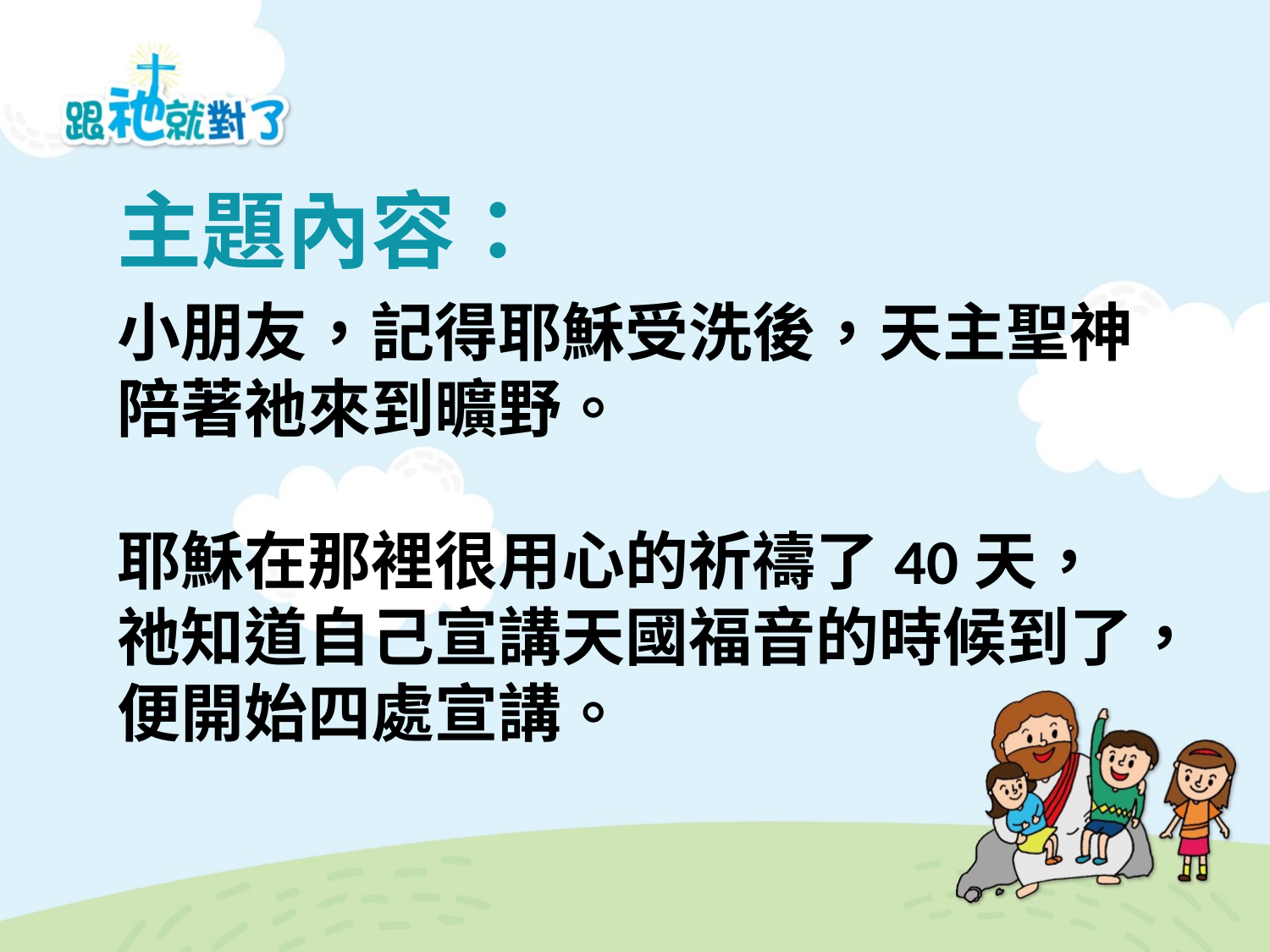

主題內容：
小朋友，記得耶穌受洗後，天主聖神陪著祂來到曠野。

耶穌在那裡很用心的祈禱了40天，祂知道自己宣講天國福音的時候到了，便開始四處宣講。